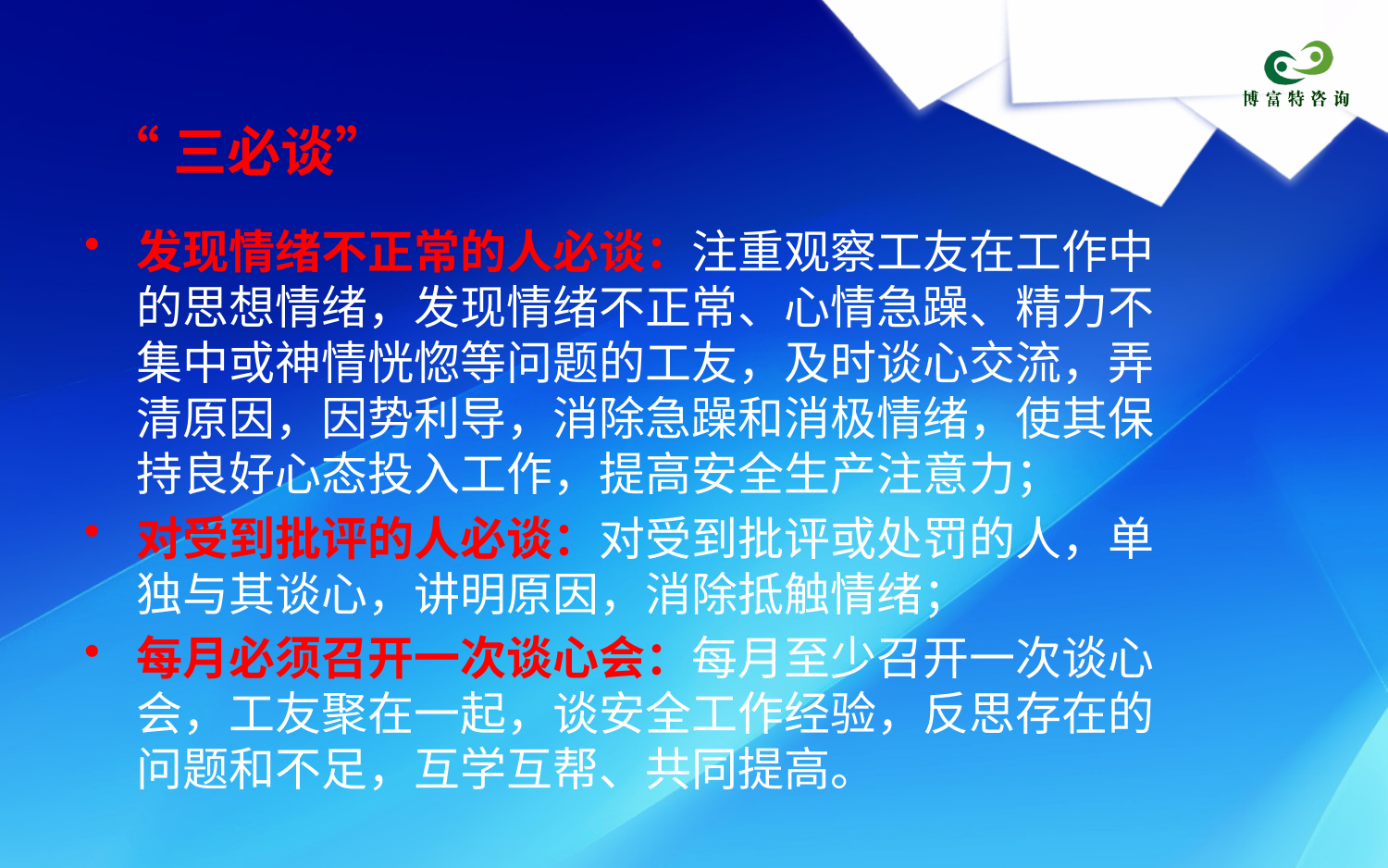

“三必谈”
发现情绪不正常的人必谈：注重观察工友在工作中的思想情绪，发现情绪不正常、心情急躁、精力不集中或神情恍惚等问题的工友，及时谈心交流，弄清原因，因势利导，消除急躁和消极情绪，使其保持良好心态投入工作，提高安全生产注意力；
对受到批评的人必谈：对受到批评或处罚的人，单独与其谈心，讲明原因，消除抵触情绪；
每月必须召开一次谈心会：每月至少召开一次谈心会，工友聚在一起，谈安全工作经验，反思存在的问题和不足，互学互帮、共同提高。